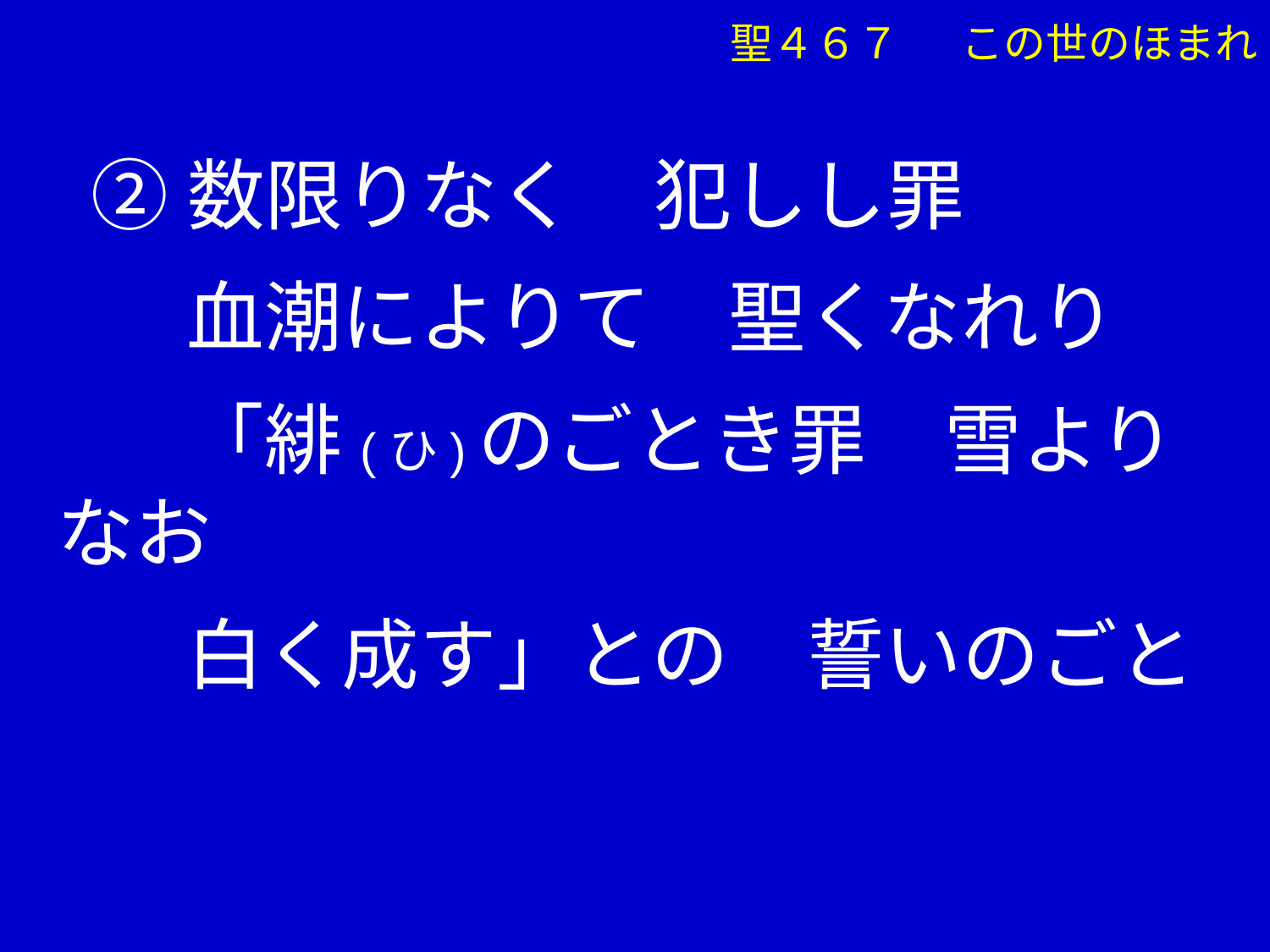

聖４６７  　この世のほまれ
  ②数限りなく　犯しし罪
　   血潮によりて　聖くなれり
　   「緋(ひ)のごとき罪　雪よりなお
　   白く成す」との　誓いのごと